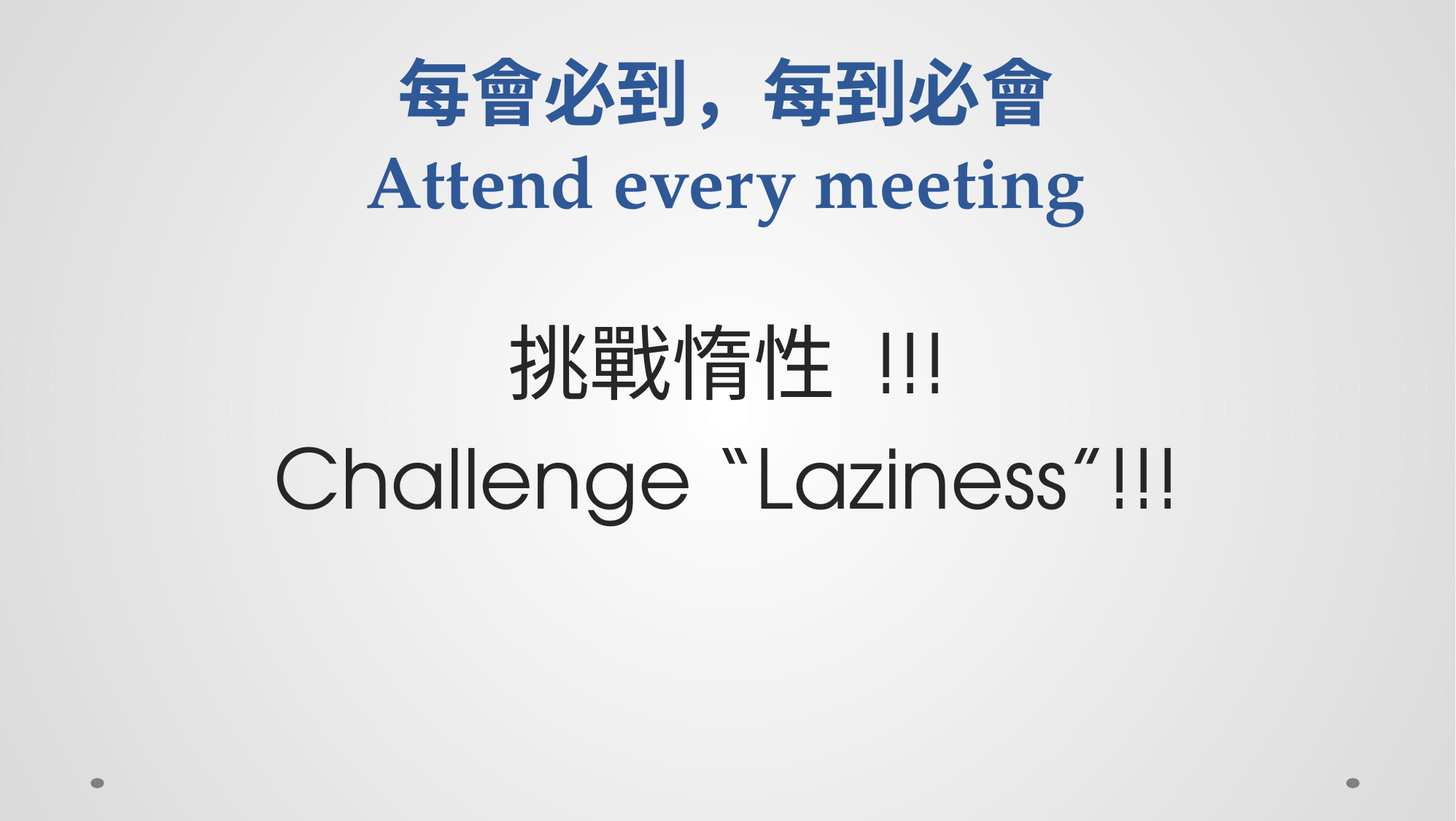

# 每會必到，每到必會 Attend every meeting

挑戰惰性 !!!
Challenge “Laziness”!!!